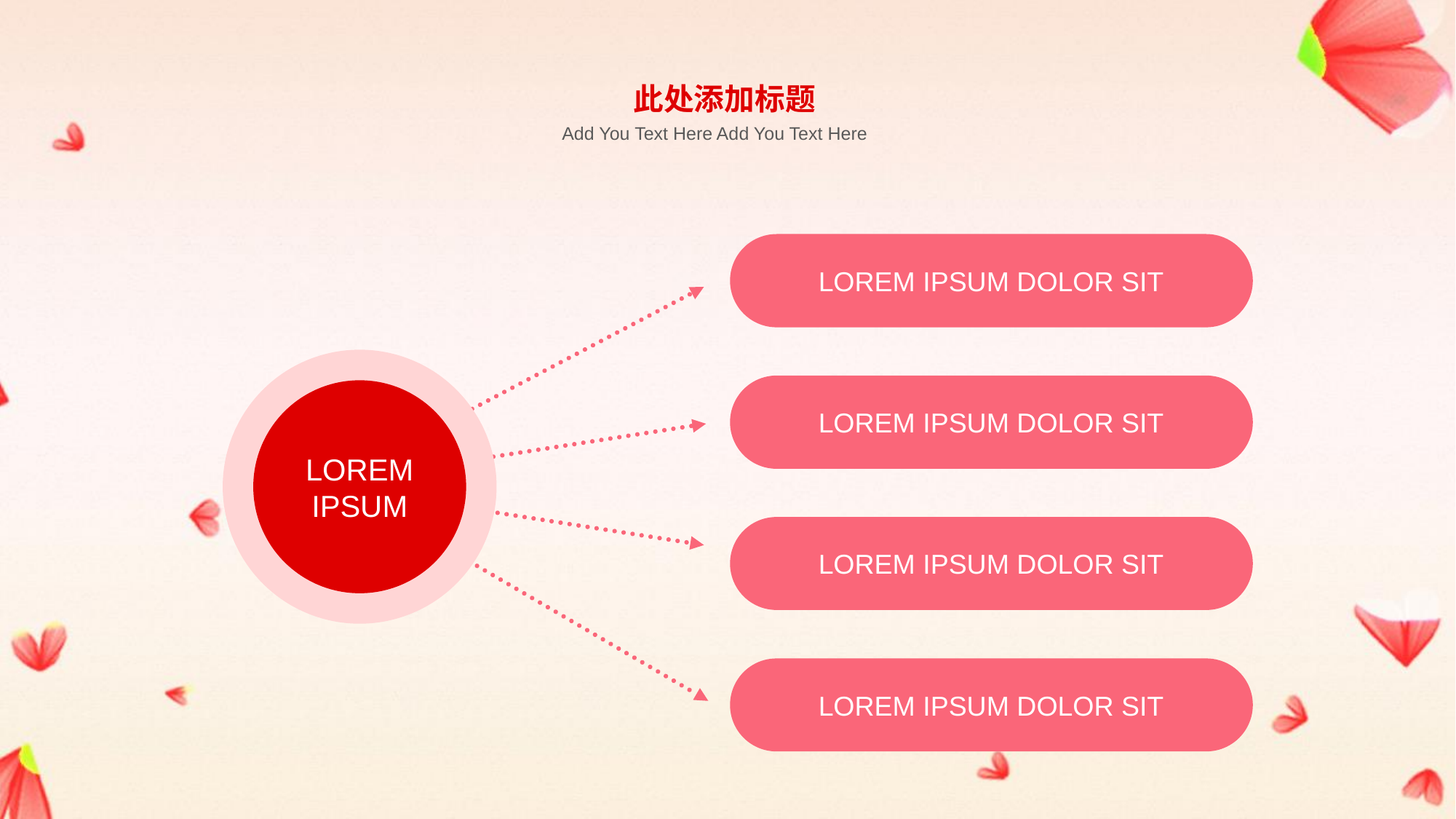

此处添加标题
Add You Text Here Add You Text Here
LOREM IPSUM DOLOR SIT

LOREM IPSUM
LOREM IPSUM DOLOR SIT

LOREM IPSUM DOLOR SIT

LOREM IPSUM DOLOR SIT